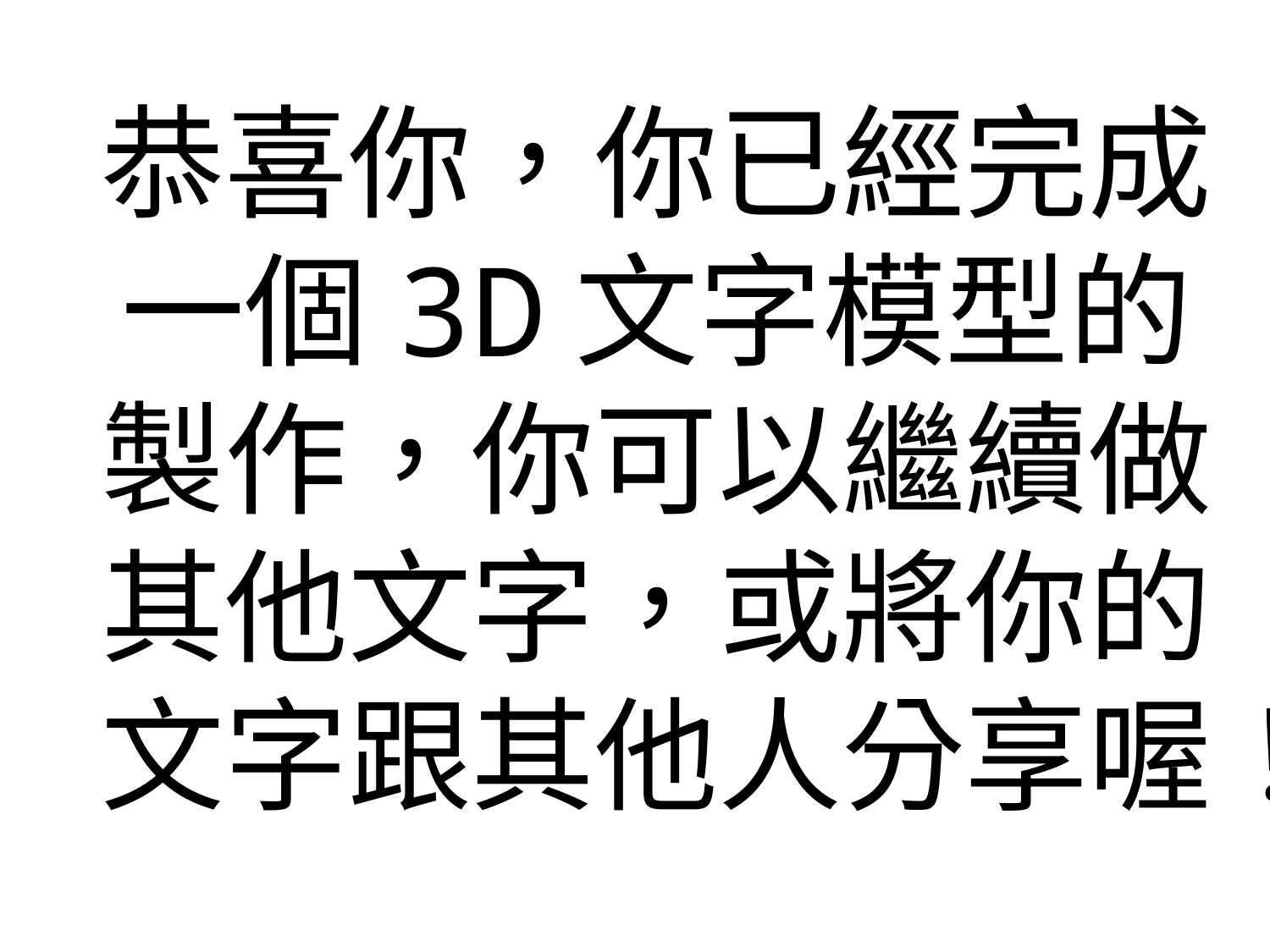

# 恭喜你，你已經完成一個3D文字模型的製作，你可以繼續做其他文字，或將你的文字跟其他人分享喔！